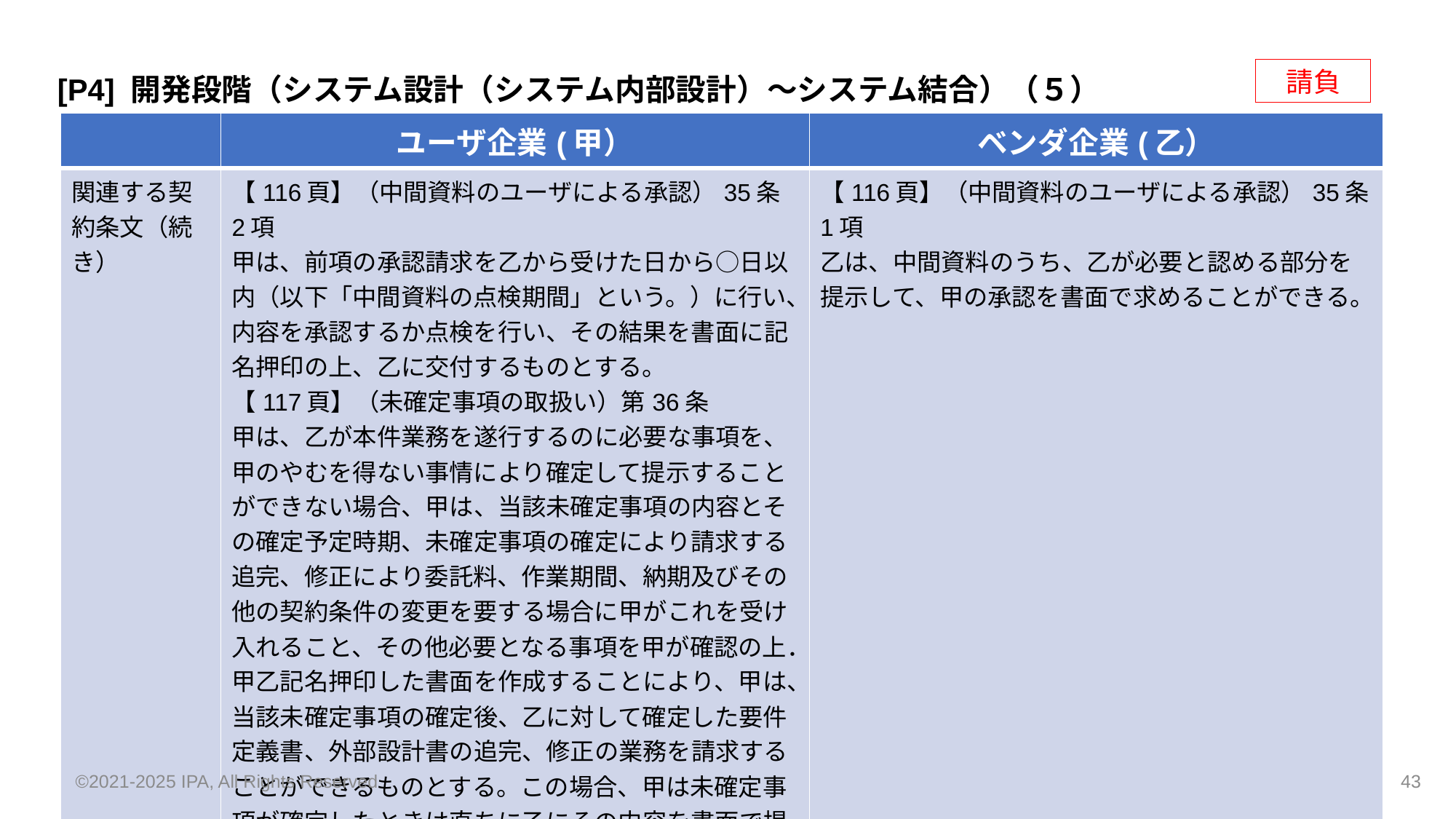

請負
[P4] 開発段階（システム設計（システム内部設計）～システム結合）（５）
|  | ユーザ企業(甲） | ベンダ企業(乙） |
| --- | --- | --- |
| 関連する契約条文（続き） | 【116頁】（中間資料のユーザによる承認）35条2項 甲は、前項の承認請求を乙から受けた日から○日以内（以下「中間資料の点検期間」という。）に行い、内容を承認するか点検を行い、その結果を書面に記名押印の上、乙に交付するものとする。 【117頁】（未確定事項の取扱い）第36条 甲は、乙が本件業務を遂行するのに必要な事項を、甲のやむを得ない事情により確定して提示することができない場合、甲は、当該未確定事項の内容とその確定予定時期、未確定事項の確定により請求する追完、修正により委託料、作業期間、納期及びその他の契約条件の変更を要する場合に甲がこれを受け入れること、その他必要となる事項を甲が確認の上．甲乙記名押印した書面を作成することにより、甲は、当該未確定事項の確定後、乙に対して確定した要件定義書、外部設計書の追完、修正の業務を請求することができるものとする。この場合、甲は未確定事項が確定したときは直ちに乙にその内容を書面で提示するとともに、必要となる要件定義書又は外部設計書の追完又は修正の業務をすみやかに乙に請求するものとする。 | 【116頁】（中間資料のユーザによる承認）35条1項 乙は、中間資料のうち、乙が必要と認める部分を提示して、甲の承認を書面で求めることができる。 |
©2021-2025 IPA, All Rights Reserved
43